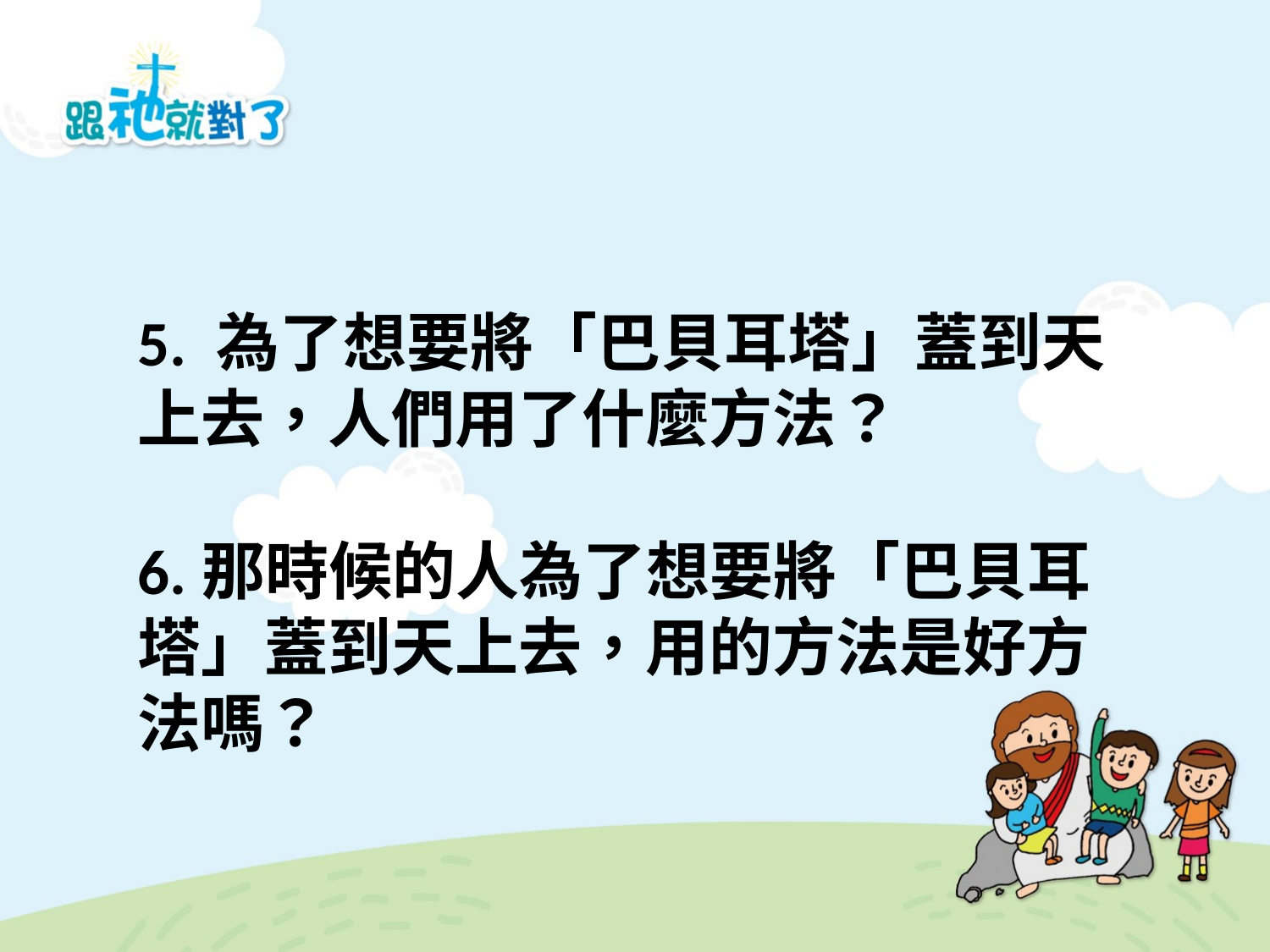

5. 為了想要將「巴貝耳塔」蓋到天上去，人們用了什麼方法？

6.那時候的人為了想要將「巴貝耳塔」蓋到天上去，用的方法是好方法嗎？